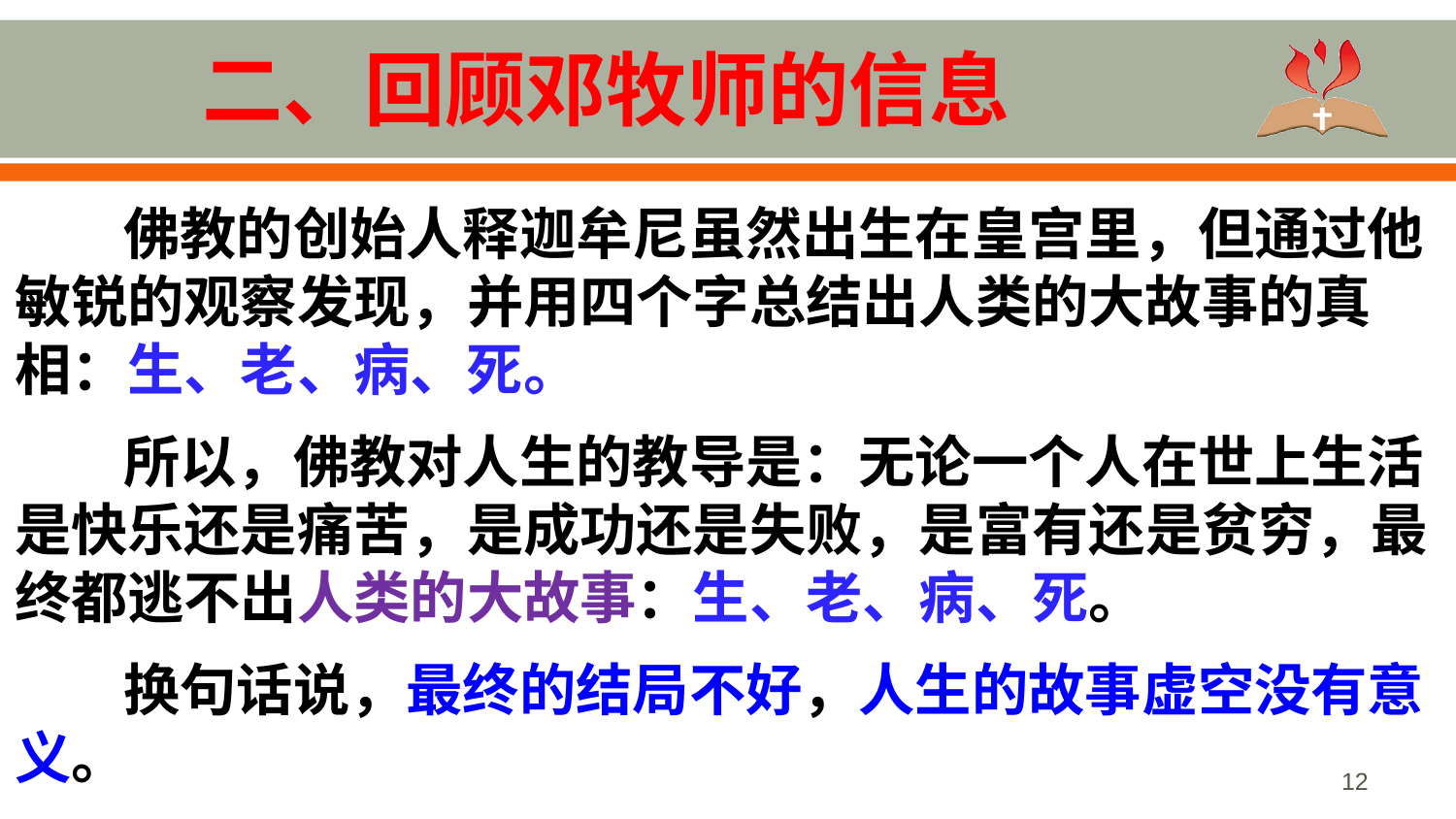

# 二、回顾邓牧师的信息
佛教的创始人释迦牟尼虽然出生在皇宫里，但通过他敏锐的观察发现，并用四个字总结出人类的大故事的真相：生、老、病、死。
所以，佛教对人生的教导是：无论一个人在世上生活是快乐还是痛苦，是成功还是失败，是富有还是贫穷，最终都逃不出人类的大故事：生、老、病、死。
换句话说，最终的结局不好，人生的故事虚空没有意义。

12